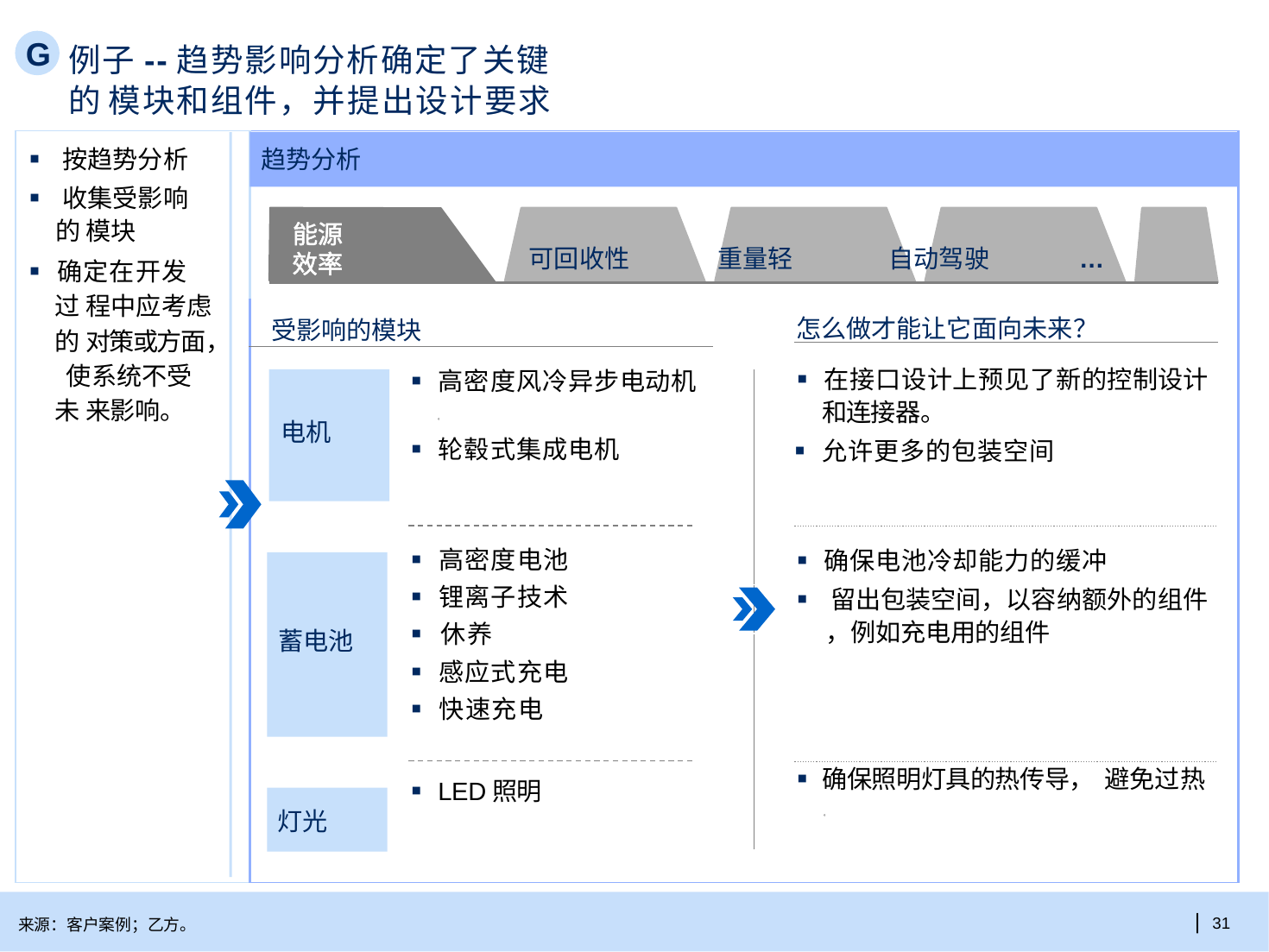

G

例子--趋势影响分析确定了关键的 模块和组件，并提出设计要求
| ▪ 按趋势分析 ▪ 收集受影响的 模块 ▪ 确定在开发过 程中应考虑的 对策或方面， 使系统不受未 来影响。 |  | 可回收性 重量轻 自动驾驶 … |  |  |  |
| --- | --- | --- | --- | --- | --- |
|  |  | 受影响的模块 |  |  | 怎么做才能让它面向未来？ ▪ 确保照明灯具的热传导， 避免过热 。 |
|  |  |  | ▪ 高密度风冷异步电动机 。 ▪ 轮毂式集成电机 ▪ 高密度电池 ▪ 锂离子技术 ▪ 休养 ▪ 感应式充电 ▪ 快速充电 ▪ LED照明 |  |  |

趋势分析

能源 效率

| ▪ 在接口设计上预见了新的控制设计 和连接器。 ▪ 允许更多的包装空间 |
| --- |
| ▪ 确保电池冷却能力的缓冲 ▪ 留出包装空间，以容纳额外的组件 ，例如充电用的组件 |

电机

蓄电池

灯光

|  31

来源：客户案例；乙方。